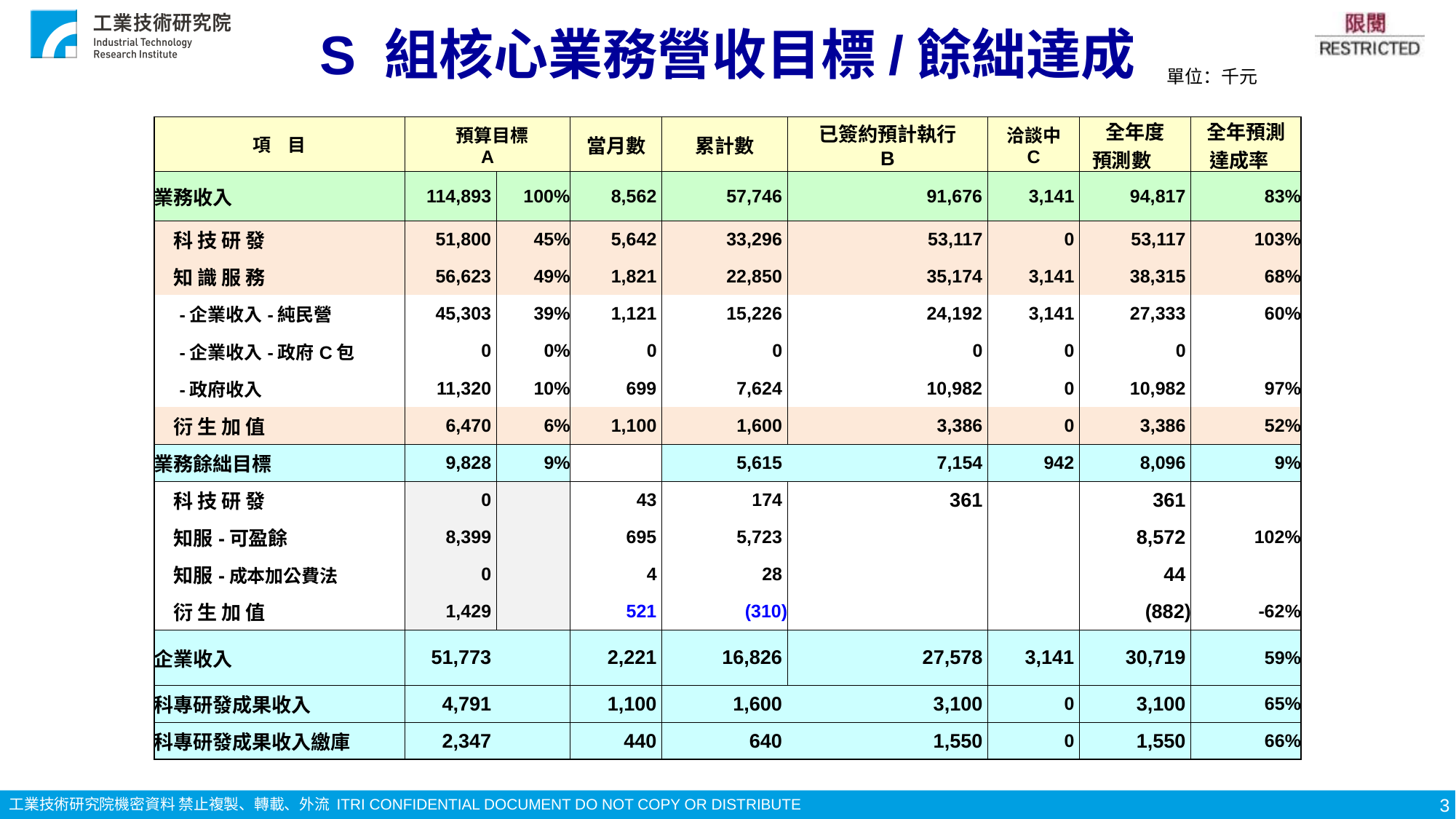

S 組核心業務營收目標/餘絀達成
單位：千元
| 項 目 | 預算目標 A |  | 當月數 | 累計數 | 已簽約預計執行 B | 洽談中 C | 全年度 預測數 | 全年預測 達成率 |
| --- | --- | --- | --- | --- | --- | --- | --- | --- |
| 業務收入 | 114,893 | 100% | 8,562 | 57,746 | 91,676 | 3,141 | 94,817 | 83% |
| 科 技 研 發 | 51,800 | 45% | 5,642 | 33,296 | 53,117 | 0 | 53,117 | 103% |
| 知 識 服 務 | 56,623 | 49% | 1,821 | 22,850 | 35,174 | 3,141 | 38,315 | 68% |
| -企業收入-純民營 | 45,303 | 39% | 1,121 | 15,226 | 24,192 | 3,141 | 27,333 | 60% |
| -企業收入-政府C包 | 0 | 0% | 0 | 0 | 0 | 0 | 0 |  |
| -政府收入 | 11,320 | 10% | 699 | 7,624 | 10,982 | 0 | 10,982 | 97% |
| 衍 生 加 值 | 6,470 | 6% | 1,100 | 1,600 | 3,386 | 0 | 3,386 | 52% |
| 業務餘絀目標 | 9,828 | 9% |  | 5,615 | 7,154 | 942 | 8,096 | 9% |
| 科 技 研 發 | 0 |  | 43 | 174 | 361 |  | 361 |  |
| 知服-可盈餘 | 8,399 |  | 695 | 5,723 |  |  | 8,572 | 102% |
| 知服-成本加公費法 | 0 |  | 4 | 28 |  |  | 44 |  |
| 衍 生 加 值 | 1,429 |  | 521 | (310) |  |  | (882) | -62% |
| 企業收入 | 51,773 |  | 2,221 | 16,826 | 27,578 | 3,141 | 30,719 | 59% |
| 科專研發成果收入 | 4,791 |  | 1,100 | 1,600 | 3,100 | 0 | 3,100 | 65% |
| 科專研發成果收入繳庫 | 2,347 |  | 440 | 640 | 1,550 | 0 | 1,550 | 66% |
3